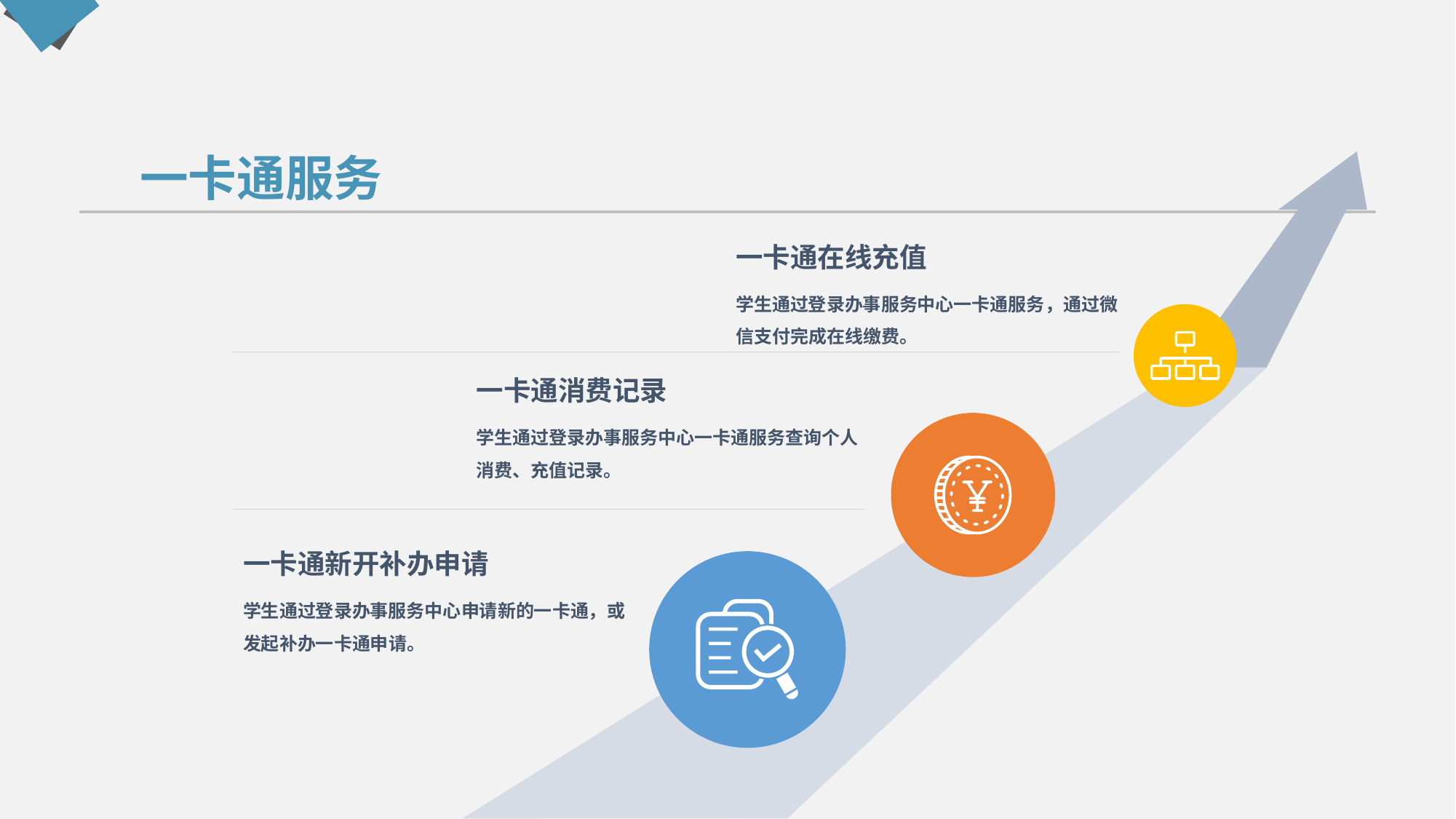

一卡通服务

一卡通在线充值
学生通过登录办事服务中心一卡通服务，通过微信支付完成在线缴费。

一卡通消费记录
学生通过登录办事服务中心一卡通服务查询个人消费、充值记录。

一卡通新开补办申请
学生通过登录办事服务中心申请新的一卡通，或发起补办一卡通申请。